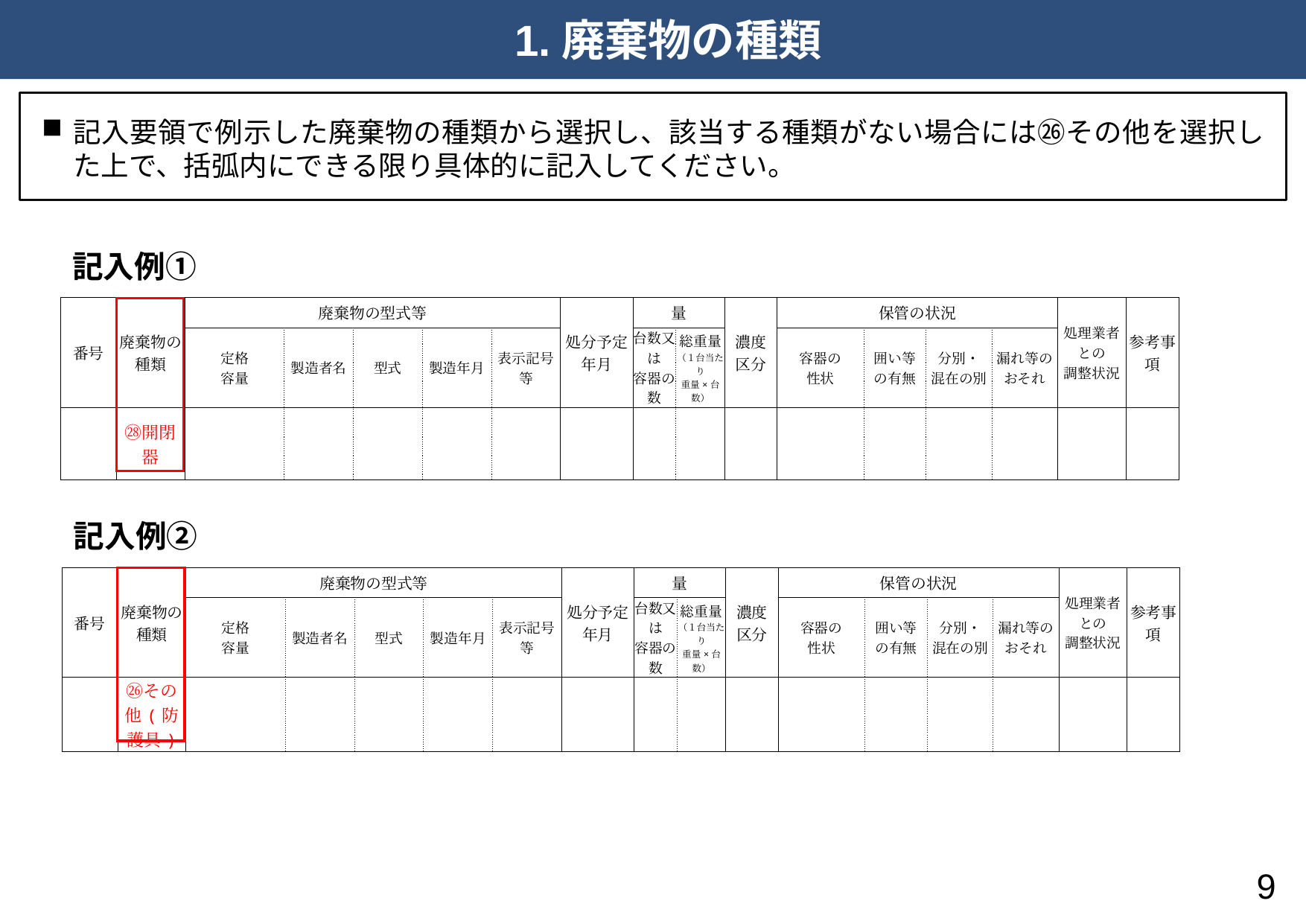

# 1.廃棄物の種類
記入要領で例示した廃棄物の種類から選択し、該当する種類がない場合には㉖その他を選択した上で、括弧内にできる限り具体的に記入してください。
記入例①
| 番号 | 廃棄物の種類 | 廃棄物の型式等 |  |  |  |  |  | 処分予定 年月 | 量 |  |  |  | 濃度 区分 | 保管の状況 |  |  |  | 処理業者との 調整状況 | 参考事項 |
| --- | --- | --- | --- | --- | --- | --- | --- | --- | --- | --- | --- | --- | --- | --- | --- | --- | --- | --- | --- |
|  |  | 定格 容量 |  | 製造者名 | 型式 | 製造年月 | 表示記号 等 |  | 台数又は 容器の数 |  | 総重量 （１台当たり 重量×台数） |  |  | 容器の 性状 | 囲い等 の有無 | 分別・ 混在の別 | 漏れ等の おそれ |  |  |
|  | ㉘開閉器 |  |  |  |  |  |  |  |  |  |  |  |  |  |  |  |  |  |  |

記入例②
| 番号 | 廃棄物の種類 | 廃棄物の型式等 |  |  |  |  |  | 処分予定 年月 | 量 |  |  |  | 濃度 区分 | 保管の状況 |  |  |  | 処理業者との 調整状況 | 参考事項 |
| --- | --- | --- | --- | --- | --- | --- | --- | --- | --- | --- | --- | --- | --- | --- | --- | --- | --- | --- | --- |
|  |  | 定格 容量 |  | 製造者名 | 型式 | 製造年月 | 表示記号 等 |  | 台数又は 容器の数 |  | 総重量 （１台当たり 重量×台数） |  |  | 容器の 性状 | 囲い等 の有無 | 分別・ 混在の別 | 漏れ等の おそれ |  |  |
|  | ㉖その他(防護具) |  |  |  |  |  |  |  |  |  |  |  |  |  |  |  |  |  |  |